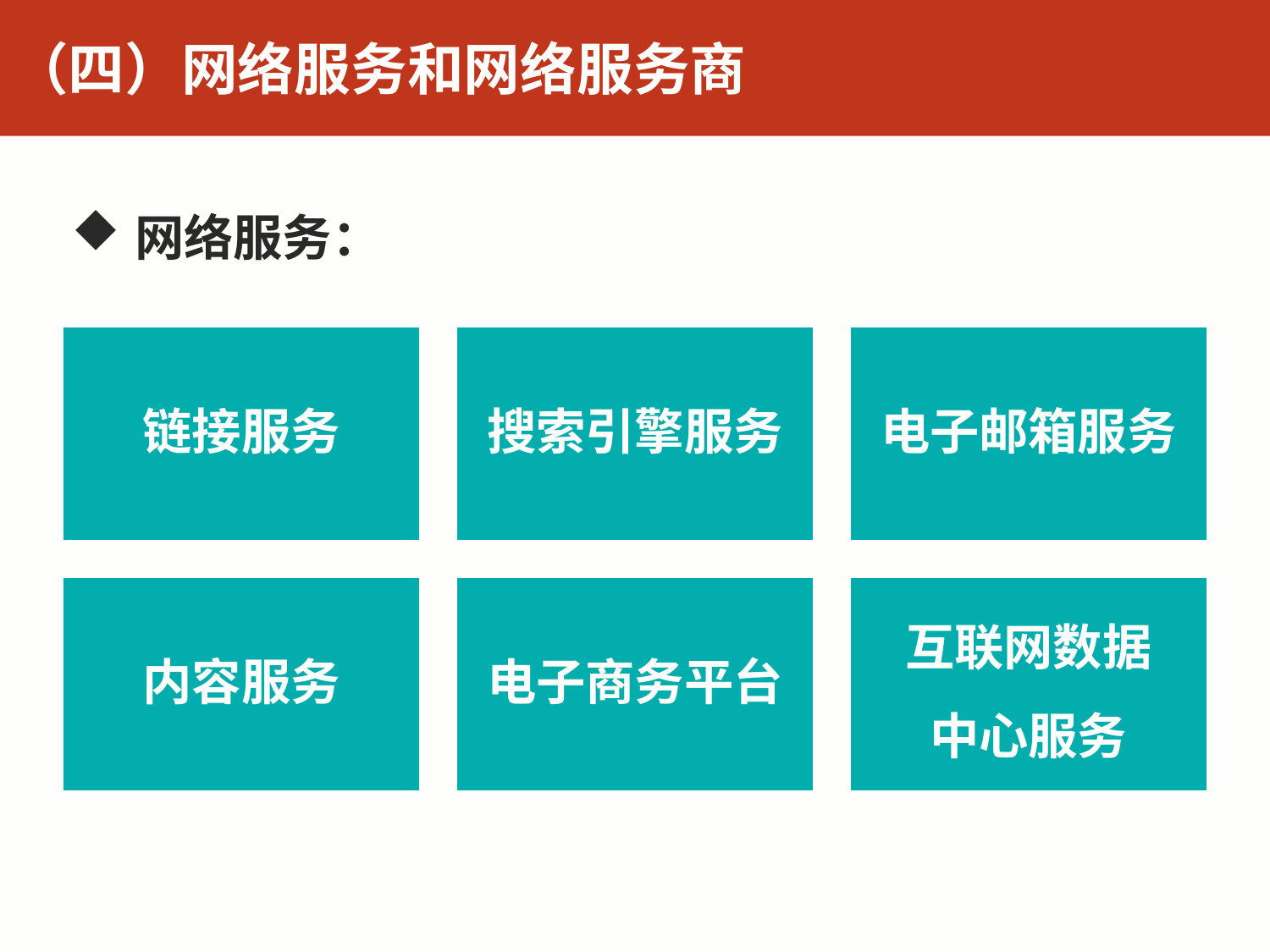

（四）网络服务和网络服务商
网络服务：
链接服务
搜索引擎服务
电子邮箱服务
内容服务
电子商务平台
互联网数据
中心服务